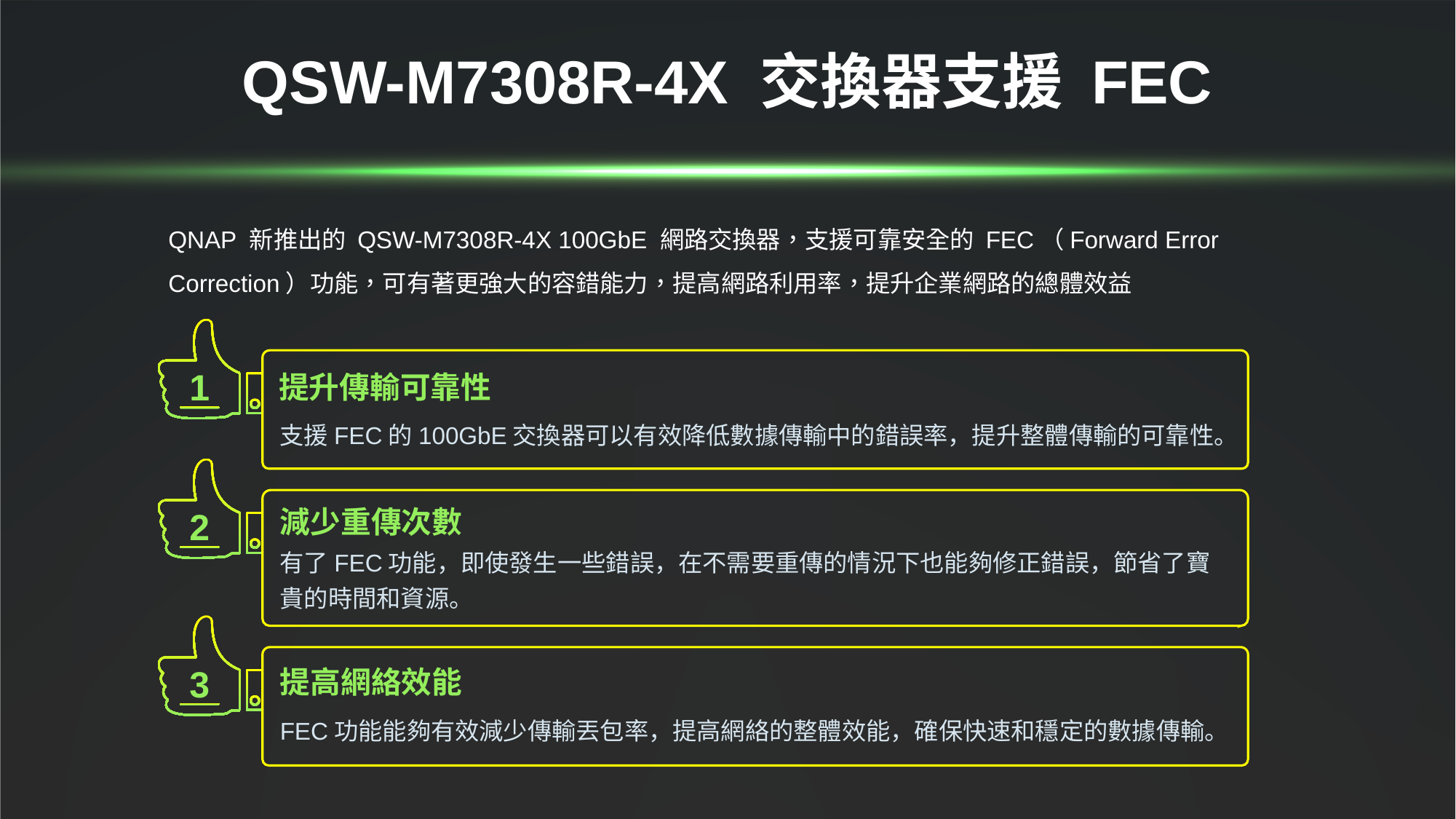

# QSW-M7308R-4X 交換器支援 FEC
QNAP 新推出的 QSW-M7308R-4X 100GbE 網路交換器，支援可靠安全的 FEC（Forward Error Correction）功能，可有著更強大的容錯能力，提高網路利用率，提升企業網路的總體效益

1
提升傳輸可靠性
支援FEC的100GbE交換器可以有效降低數據傳輸中的錯誤率，提升整體傳輸的可靠性。

減少重傳次數
2
有了FEC功能，即使發生一些錯誤，在不需要重傳的情況下也能夠修正錯誤，節省了寶貴的時間和資源。

3
提高網絡效能
FEC功能能夠有效減少傳輸丟包率，提高網絡的整體效能，確保快速和穩定的數據傳輸。